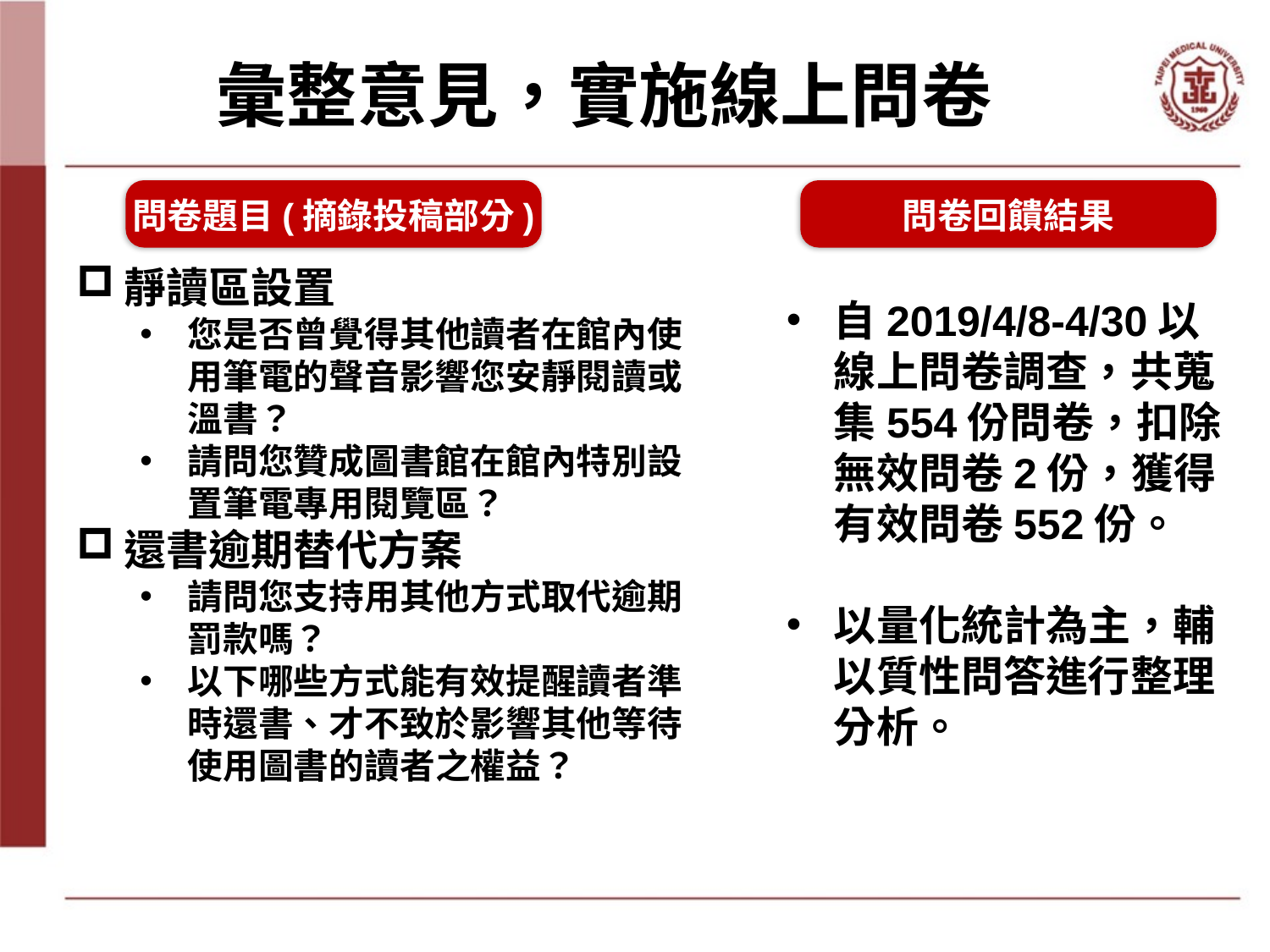

# 彙整意見，實施線上問卷
問卷題目(摘錄投稿部分)
問卷回饋結果
靜讀區設置
您是否曾覺得其他讀者在館內使用筆電的聲音影響您安靜閱讀或溫書？
請問您贊成圖書館在館內特別設置筆電專用閱覽區？
還書逾期替代方案
請問您支持用其他方式取代逾期罰款嗎？
以下哪些方式能有效提醒讀者準時還書、才不致於影響其他等待使用圖書的讀者之權益？

自2019/4/8-4/30以線上問卷調查，共蒐集554份問卷，扣除無效問卷2份，獲得有效問卷552份。

以量化統計為主，輔以質性問答進行整理分析。